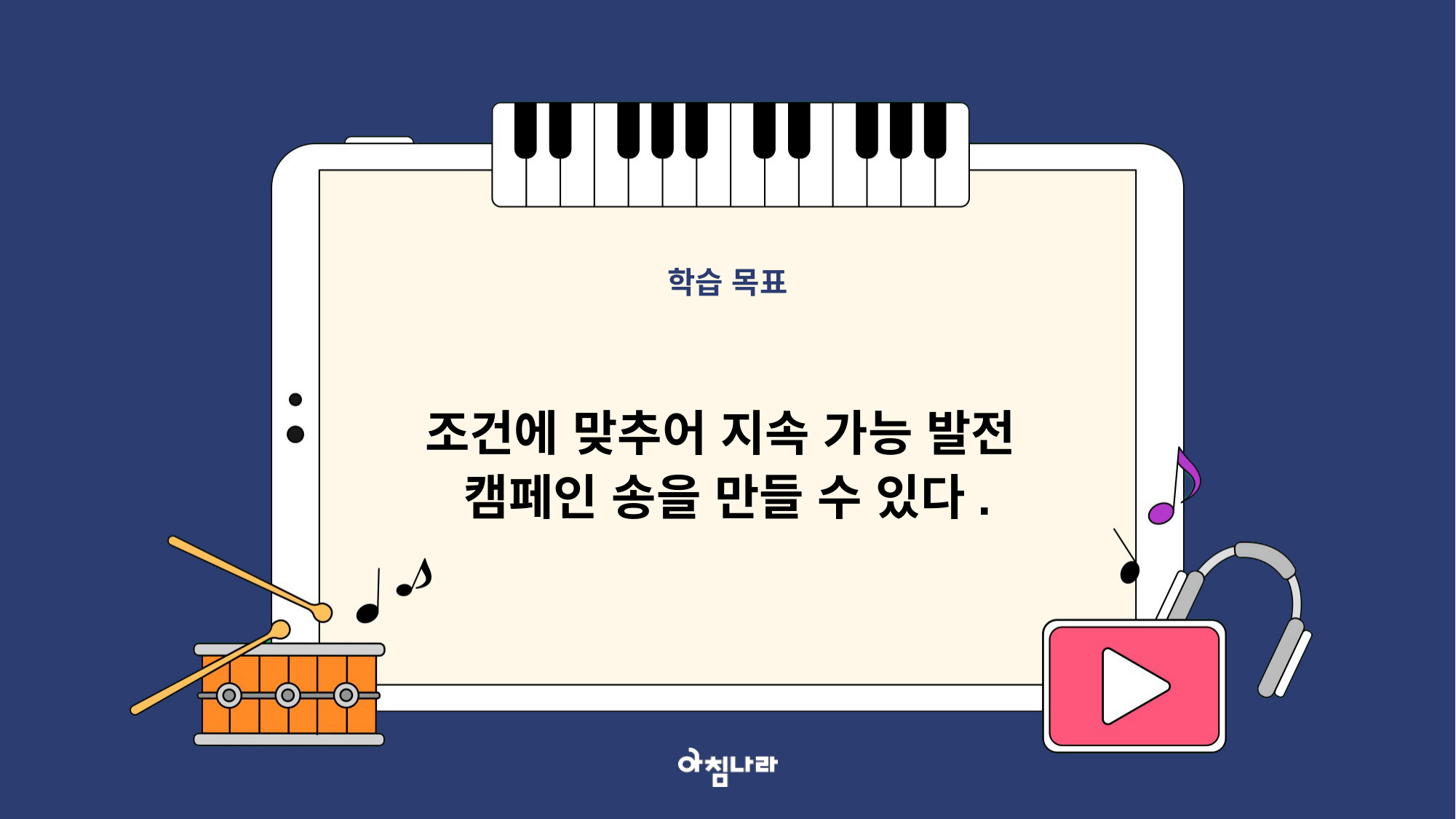

학습 목표
조건에 맞추어 지속 가능 발전
캠페인 송을 만들 수 있다.